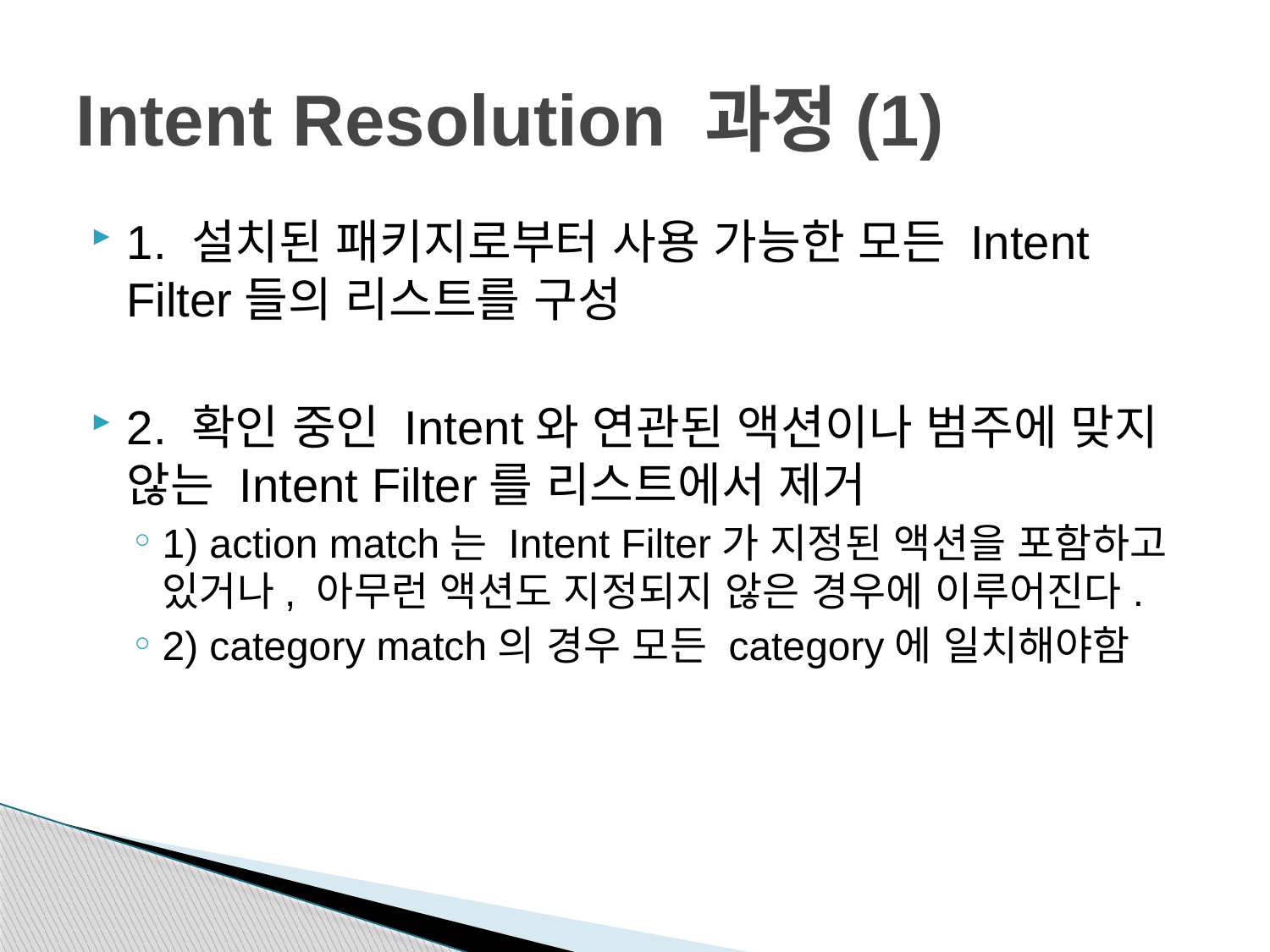

# Intent Resolution 과정(1)
1. 설치된 패키지로부터 사용 가능한 모든 Intent Filter들의 리스트를 구성

2. 확인 중인 Intent와 연관된 액션이나 범주에 맞지 않는 Intent Filter를 리스트에서 제거
1) action match는 Intent Filter가 지정된 액션을 포함하고 있거나, 아무런 액션도 지정되지 않은 경우에 이루어진다.
2) category match의 경우 모든 category에 일치해야함